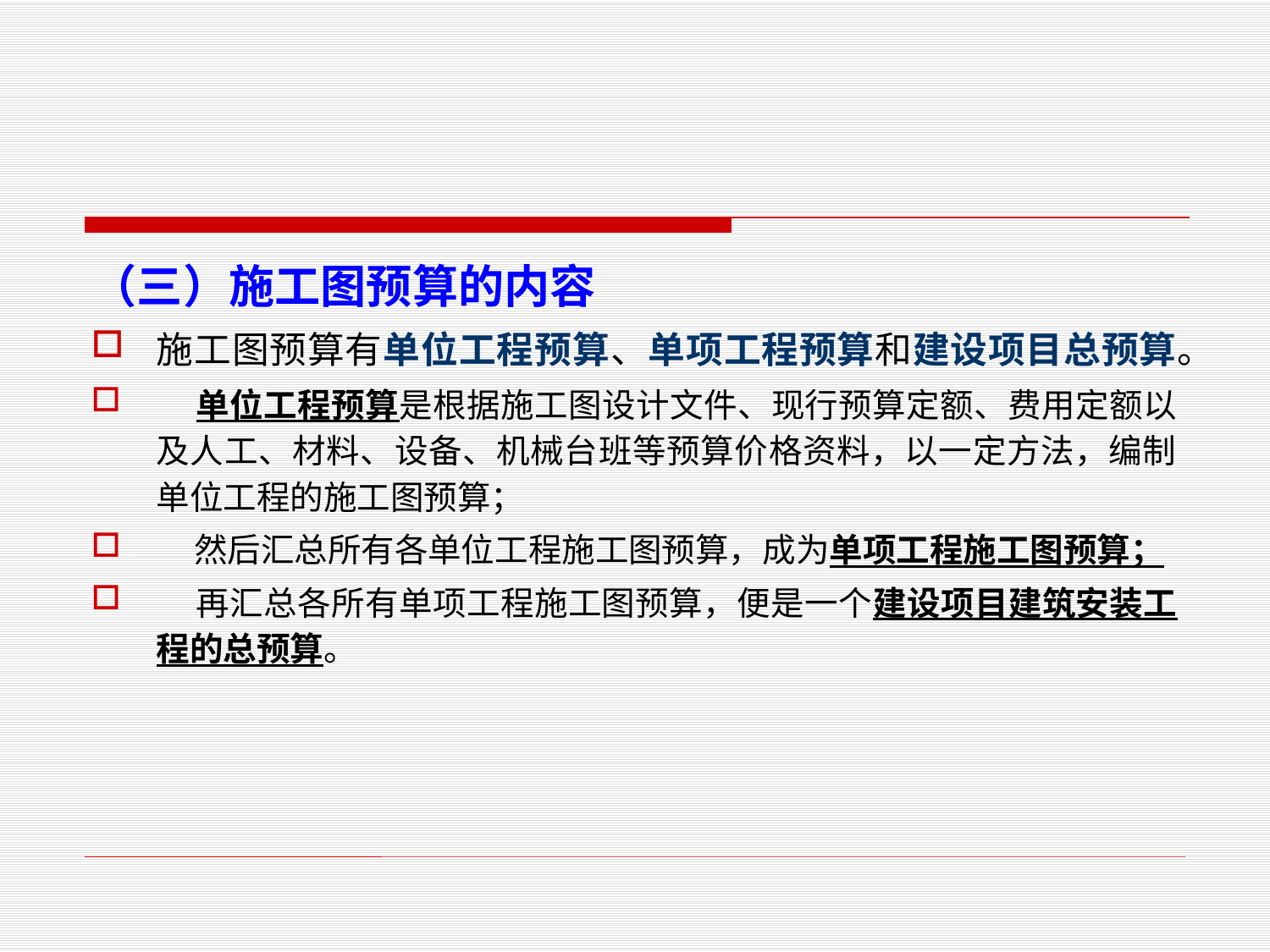

#
（三）施工图预算的内容
施工图预算有单位工程预算、单项工程预算和建设项目总预算。
    单位工程预算是根据施工图设计文件、现行预算定额、费用定额以及人工、材料、设备、机械台班等预算价格资料，以一定方法，编制单位工程的施工图预算；
    然后汇总所有各单位工程施工图预算，成为单项工程施工图预算；
    再汇总各所有单项工程施工图预算，便是一个建设项目建筑安装工程的总预算。